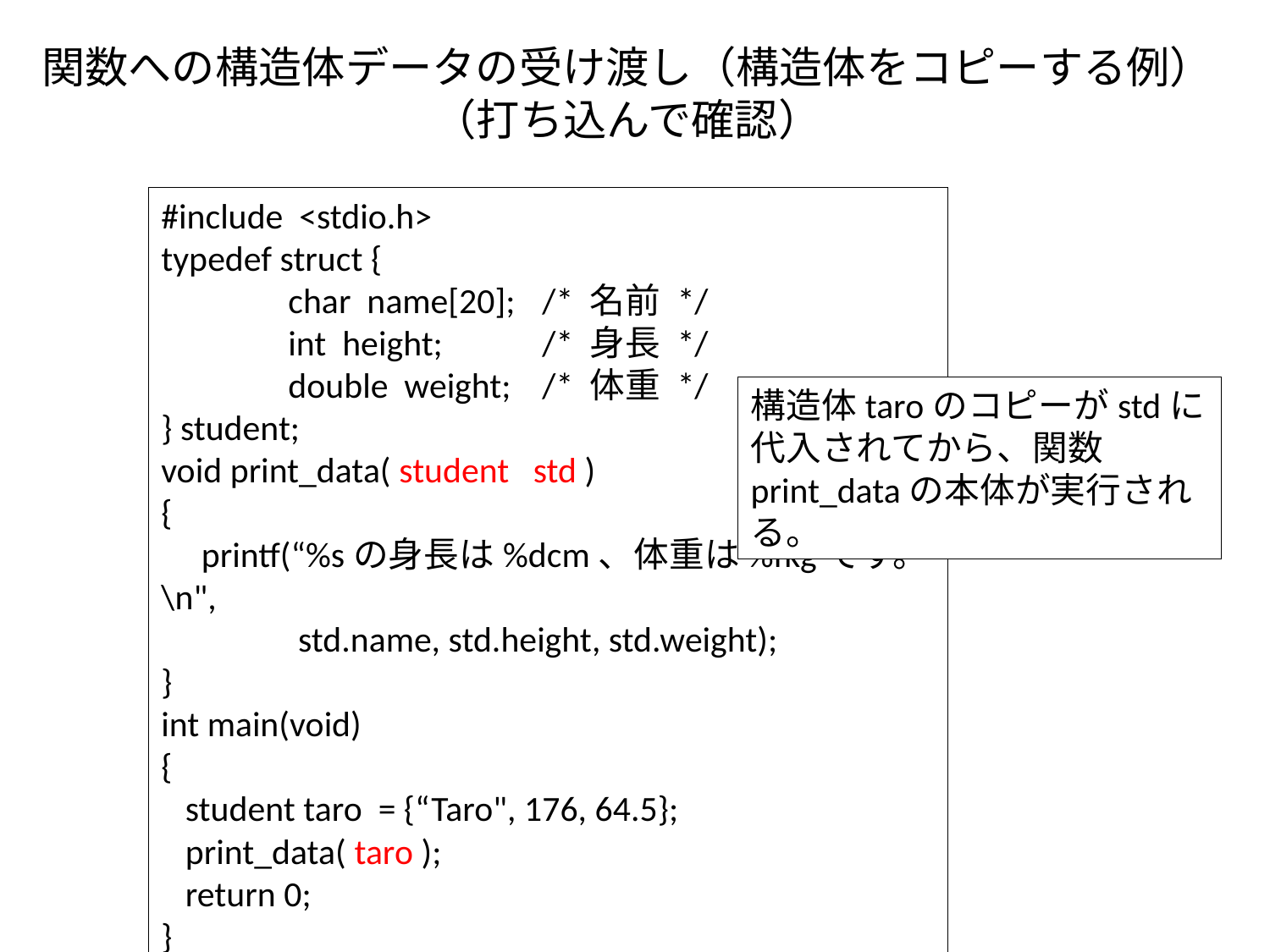

# 関数への構造体データの受け渡し（構造体をコピーする例） （打ち込んで確認）
#include  <stdio.h>
typedef struct {
	char  name[20]; 	/* 名前 */
	int  height;	/* 身長 */
	double  weight;	/* 体重 */
} student;
void print_data( student   std )
{
     printf(“%sの身長は%dcm、体重は%fkgです。\n",
                 std.name, std.height, std.weight);
}
int main(void)
{
   student taro  = {“Taro", 176, 64.5};
   print_data( taro );
   return 0;
}
構造体taroのコピーがstdに代入されてから、関数print_dataの本体が実行される。